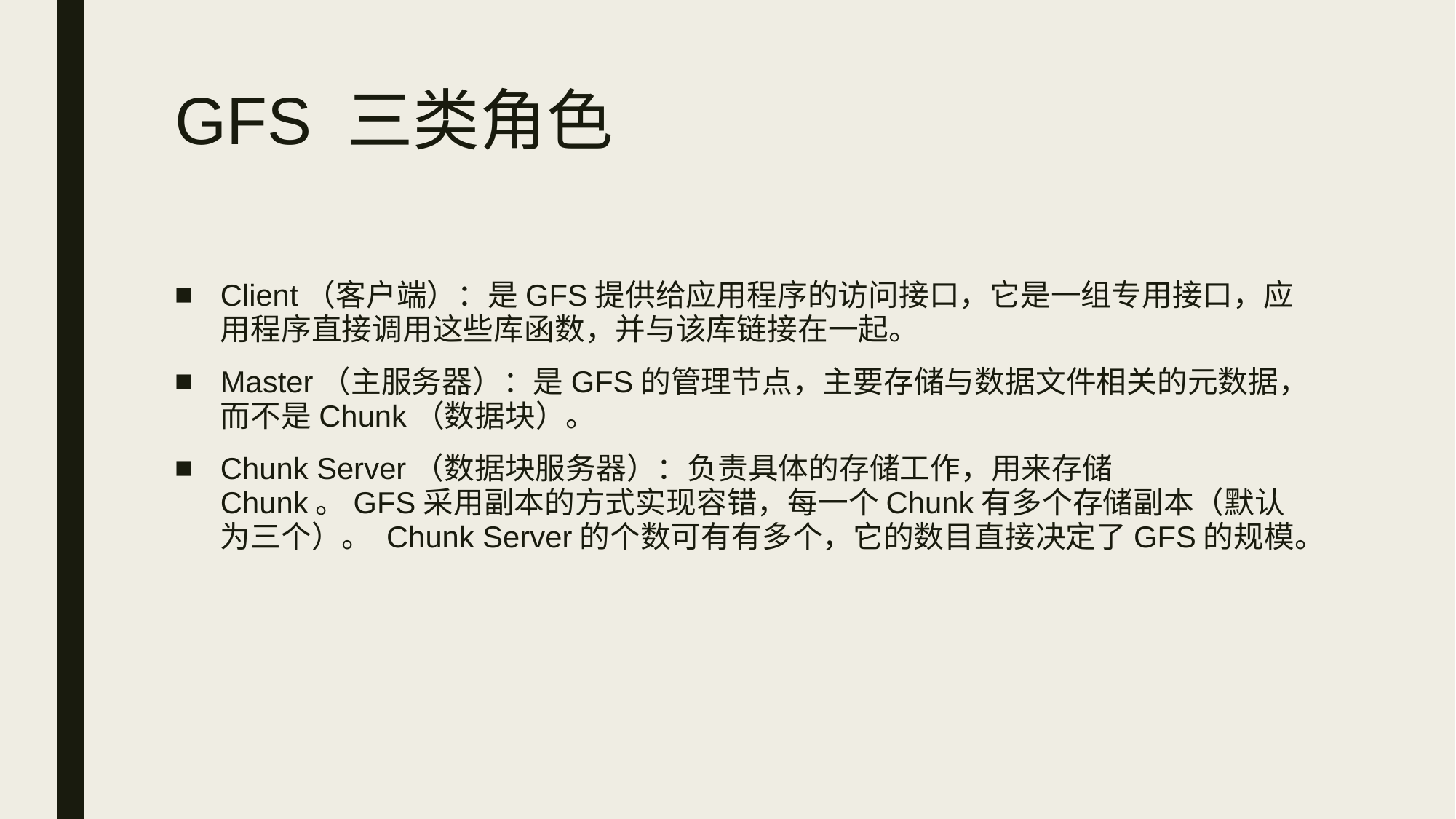

# GFS 三类角色
Client（客户端）：是GFS提供给应用程序的访问接口，它是一组专用接口，应用程序直接调用这些库函数，并与该库链接在一起。
Master（主服务器）：是GFS的管理节点，主要存储与数据文件相关的元数据，而不是Chunk（数据块）。
Chunk Server（数据块服务器）：负责具体的存储工作，用来存储Chunk。GFS采用副本的方式实现容错，每一个Chunk有多个存储副本（默认为三个）。 Chunk Server的个数可有有多个，它的数目直接决定了GFS的规模。